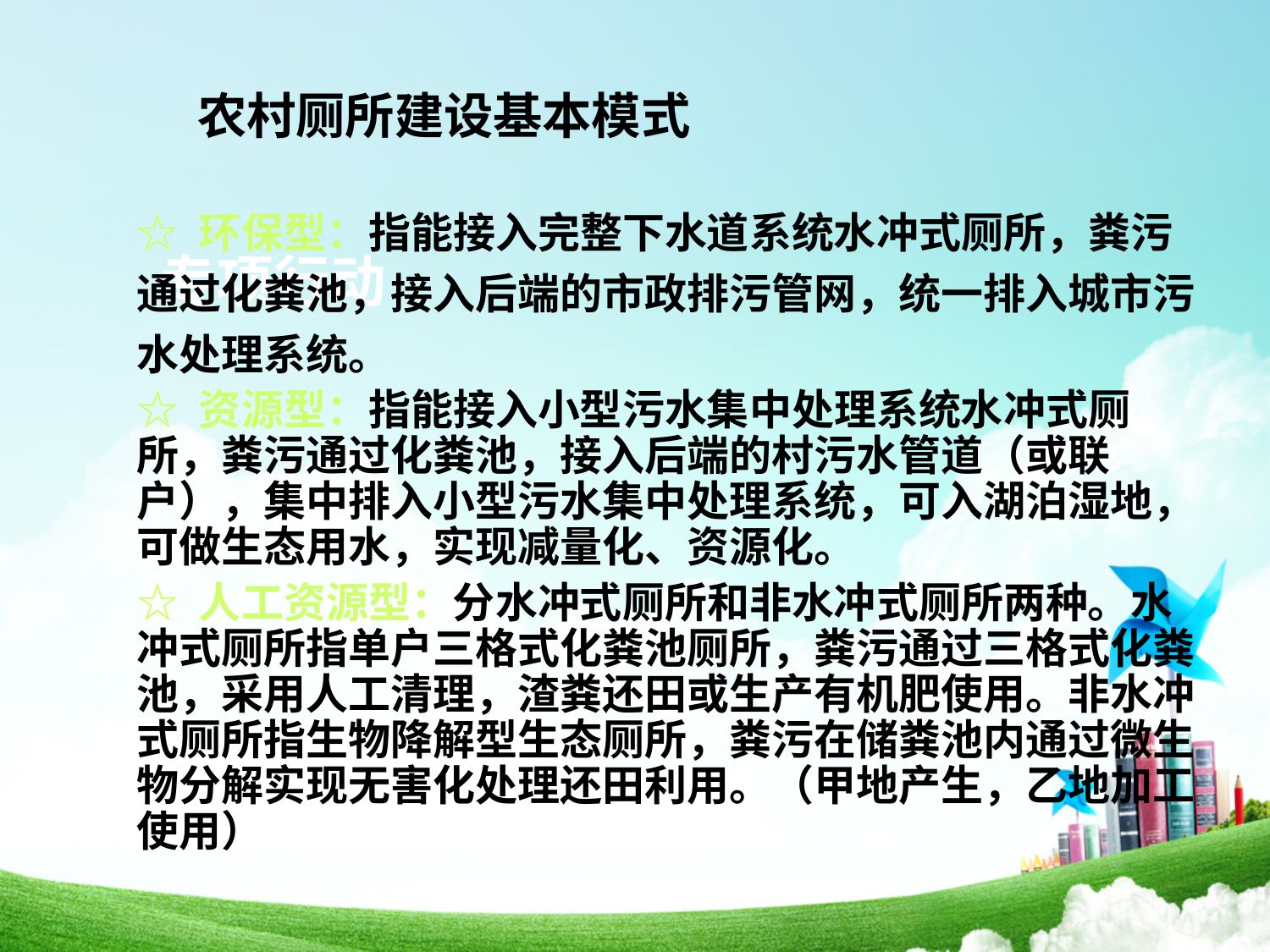

农村厕所建设基本模式

专项行动
☆ 环保型：指能接入完整下水道系统水冲式厕所，粪污通过化粪池，接入后端的市政排污管网，统一排入城市污水处理系统。
☆ 资源型：指能接入小型污水集中处理系统水冲式厕所，粪污通过化粪池，接入后端的村污水管道（或联户），集中排入小型污水集中处理系统，可入湖泊湿地，可做生态用水，实现减量化、资源化。
☆ 人工资源型：分水冲式厕所和非水冲式厕所两种。水冲式厕所指单户三格式化粪池厕所，粪污通过三格式化粪池，采用人工清理，渣粪还田或生产有机肥使用。非水冲式厕所指生物降解型生态厕所，粪污在储粪池内通过微生物分解实现无害化处理还田利用。（甲地产生，乙地加工使用）